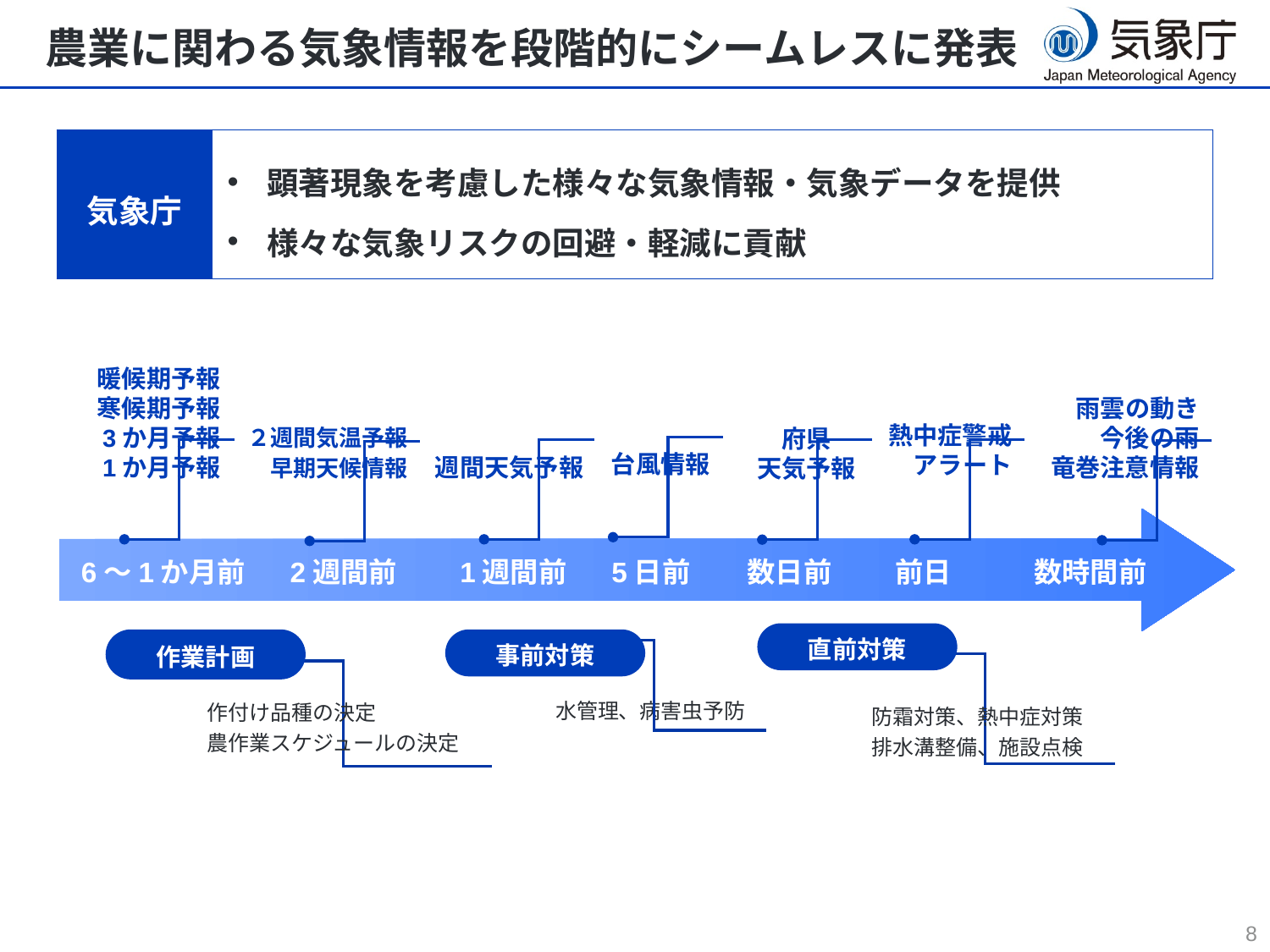

# 農業に関わる気象情報を段階的にシームレスに発表
| 気象庁 | 顕著現象を考慮した様々な気象情報・気象データを提供 様々な気象リスクの回避・軽減に貢献 |
| --- | --- |
暖候期予報
寒候期予報
3か月予報
1か月予報
雨雲の動き
今後の雨
竜巻注意情報
熱中症警戒
アラート
２週間気温予報
早期天候情報
府県
天気予報
台風情報
週間天気予報

6～1か月前      2週間前　　1週間前      5日前         数日前          前日             数時間前
直前対策
作業計画
事前対策
水管理、病害虫予防
作付け品種の決定
農作業スケジュールの決定
防霜対策、熱中症対策
排水溝整備、施設点検
8